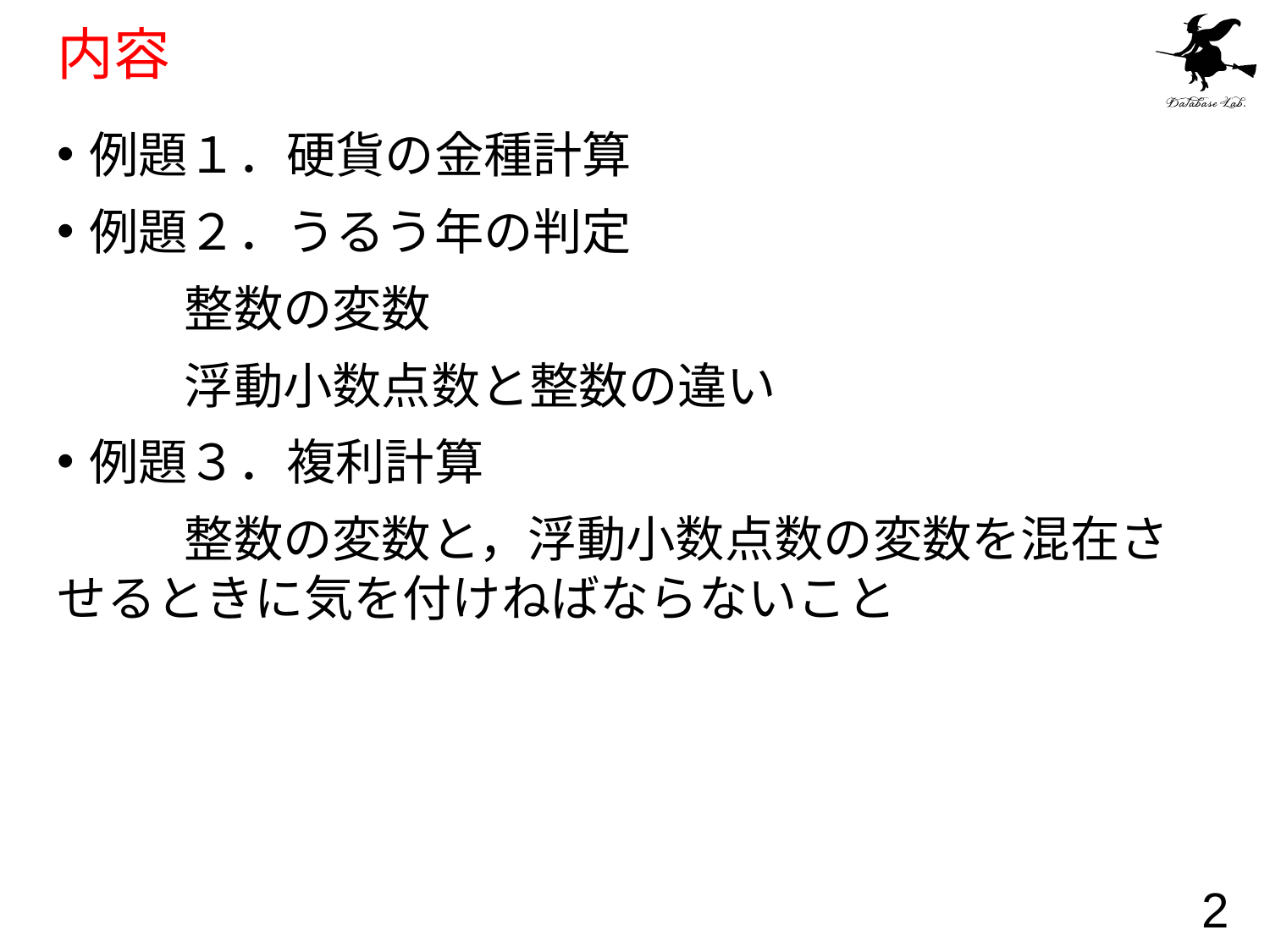

# 内容
例題１．硬貨の金種計算
例題２．うるう年の判定
	整数の変数
	浮動小数点数と整数の違い
例題３．複利計算
	整数の変数と，浮動小数点数の変数を混在させるときに気を付けねばならないこと

2